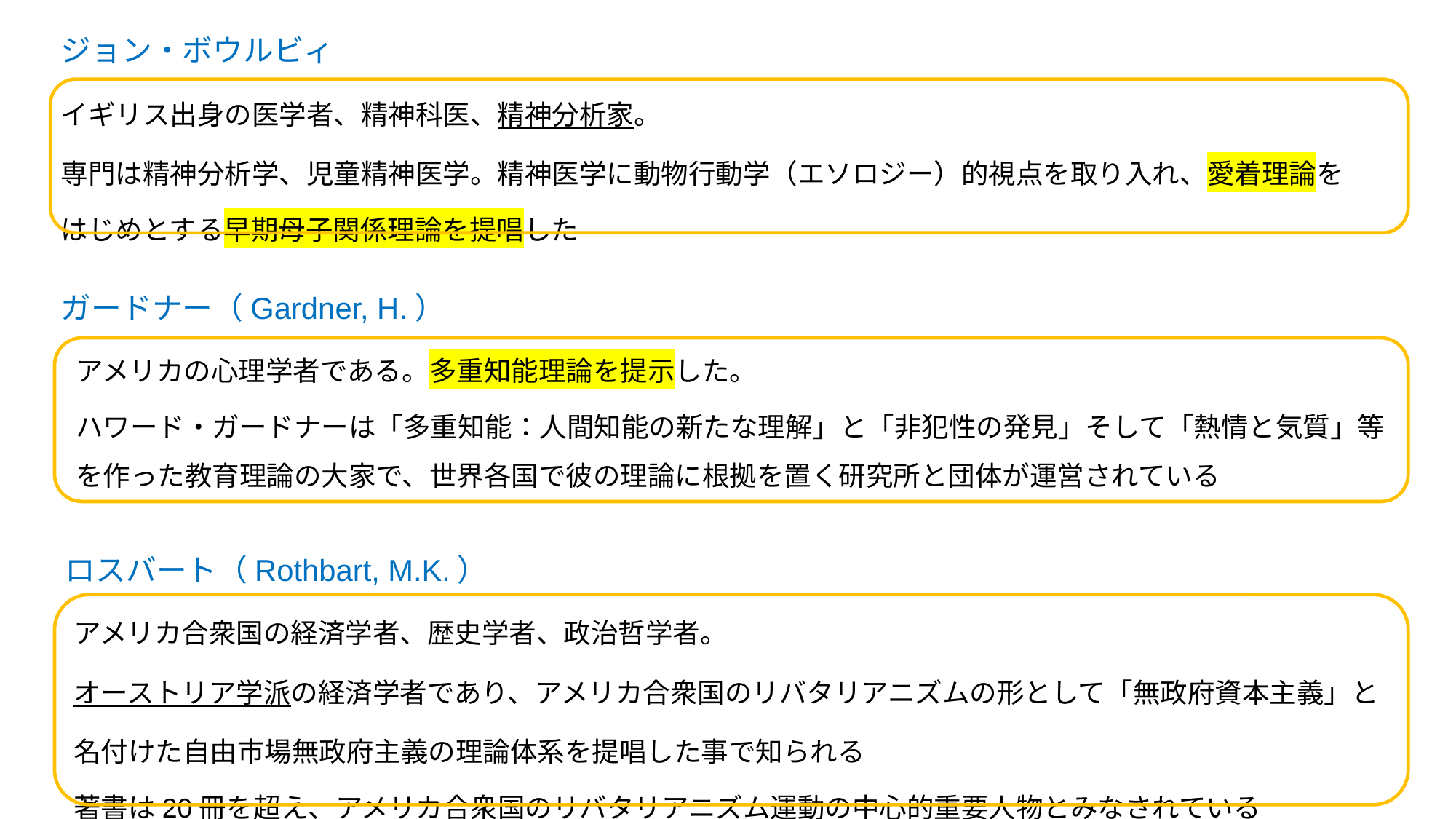

ジョン・ボウルビィ
イギリス出身の医学者、精神科医、精神分析家。
専門は精神分析学、児童精神医学。精神医学に動物行動学（エソロジー）的視点を取り入れ、愛着理論を
はじめとする早期母子関係理論を提唱した

ガードナー（Gardner, H.）
アメリカの心理学者である。多重知能理論を提示した。
ハワード・ガードナーは「多重知能：人間知能の新たな理解」と「非犯性の発見」そして「熱情と気質」等を作った教育理論の大家で、世界各国で彼の理論に根拠を置く研究所と団体が運営されている

ロスバート（Rothbart, M.K.）
アメリカ合衆国の経済学者、歴史学者、政治哲学者。
オーストリア学派の経済学者であり、アメリカ合衆国のリバタリアニズムの形として「無政府資本主義」と
名付けた自由市場無政府主義の理論体系を提唱した事で知られる
著書は20冊を超え、アメリカ合衆国のリバタリアニズム運動の中心的重要人物とみなされている